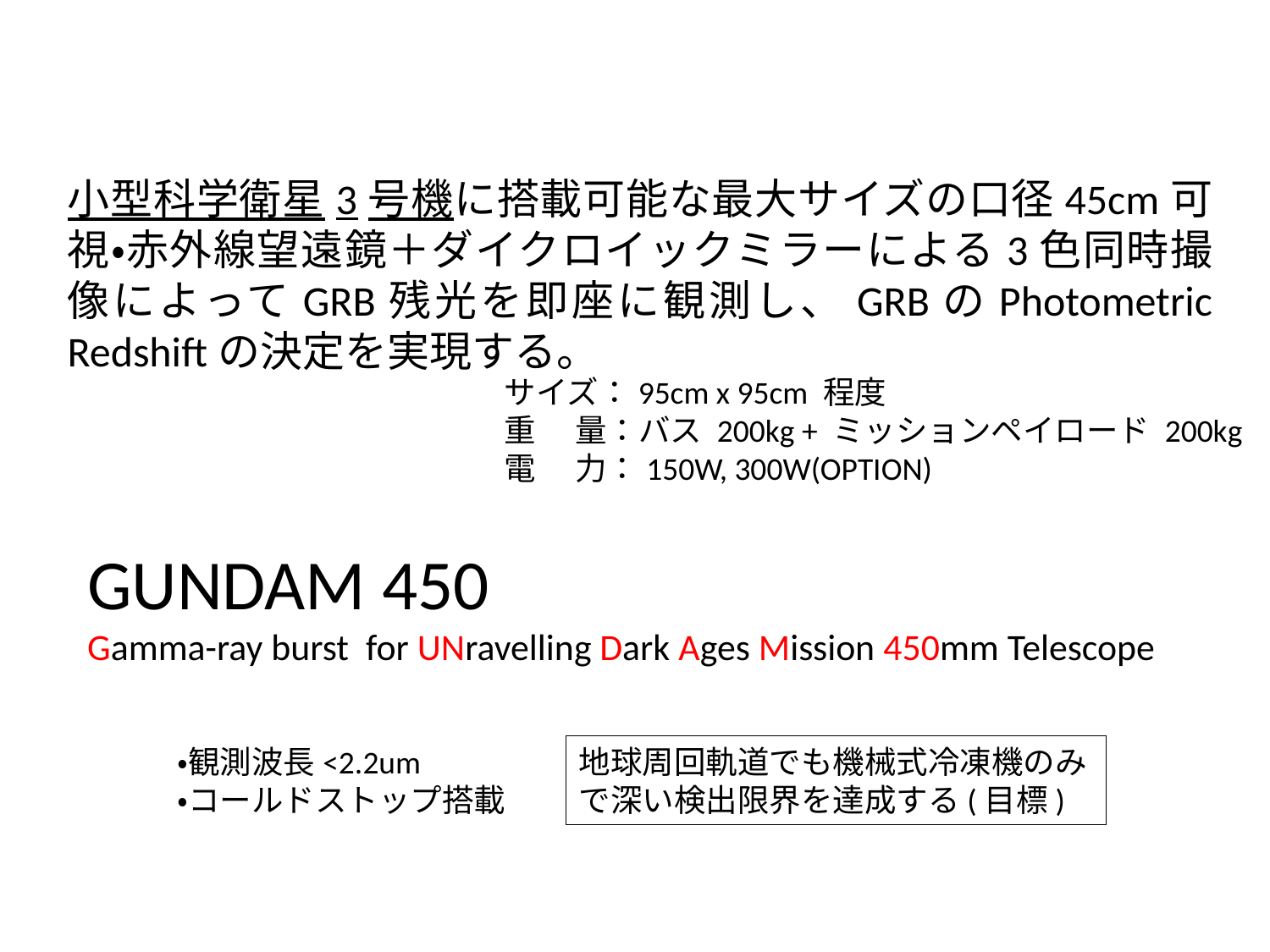

小型科学衛星3号機に搭載可能な最大サイズの口径45cm可視・赤外線望遠鏡＋ダイクロイックミラーによる3色同時撮像によってGRB残光を即座に観測し、GRBのPhotometric Redshiftの決定を実現する。
サイズ：95cm x 95cm 程度
重　 量：バス 200kg + ミッションペイロード 200kg
電　 力：150W, 300W(OPTION)
GUNDAM 450
Gamma-ray burst  for UNravelling Dark Ages Mission 450mm Telescope
・観測波長<2.2um
・コールドストップ搭載
地球周回軌道でも機械式冷凍機のみで深い検出限界を達成する(目標)